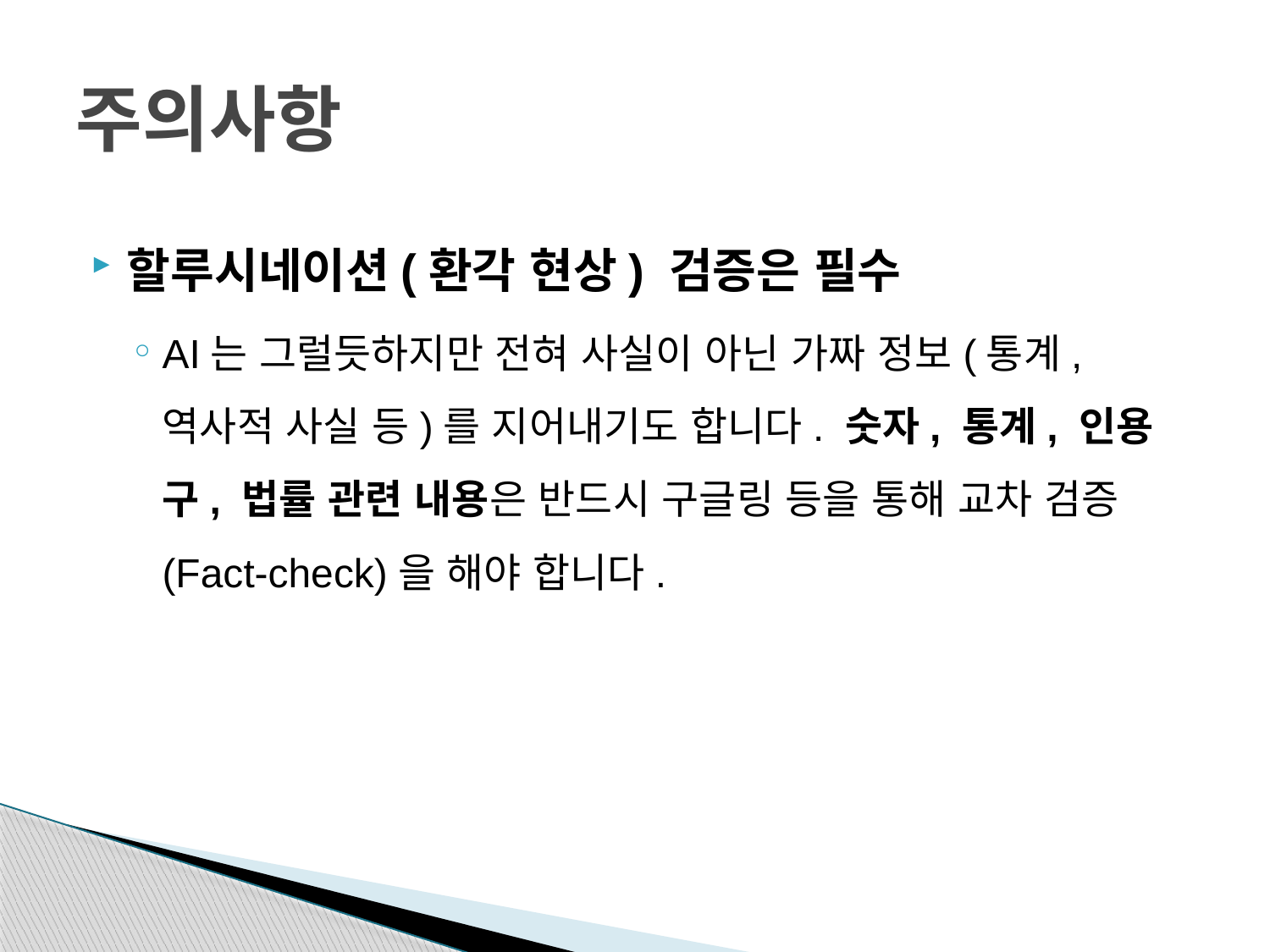

# 주의사항
할루시네이션(환각 현상) 검증은 필수
AI는 그럴듯하지만 전혀 사실이 아닌 가짜 정보(통계, 역사적 사실 등)를 지어내기도 합니다. 숫자, 통계, 인용구, 법률 관련 내용은 반드시 구글링 등을 통해 교차 검증(Fact-check)을 해야 합니다.